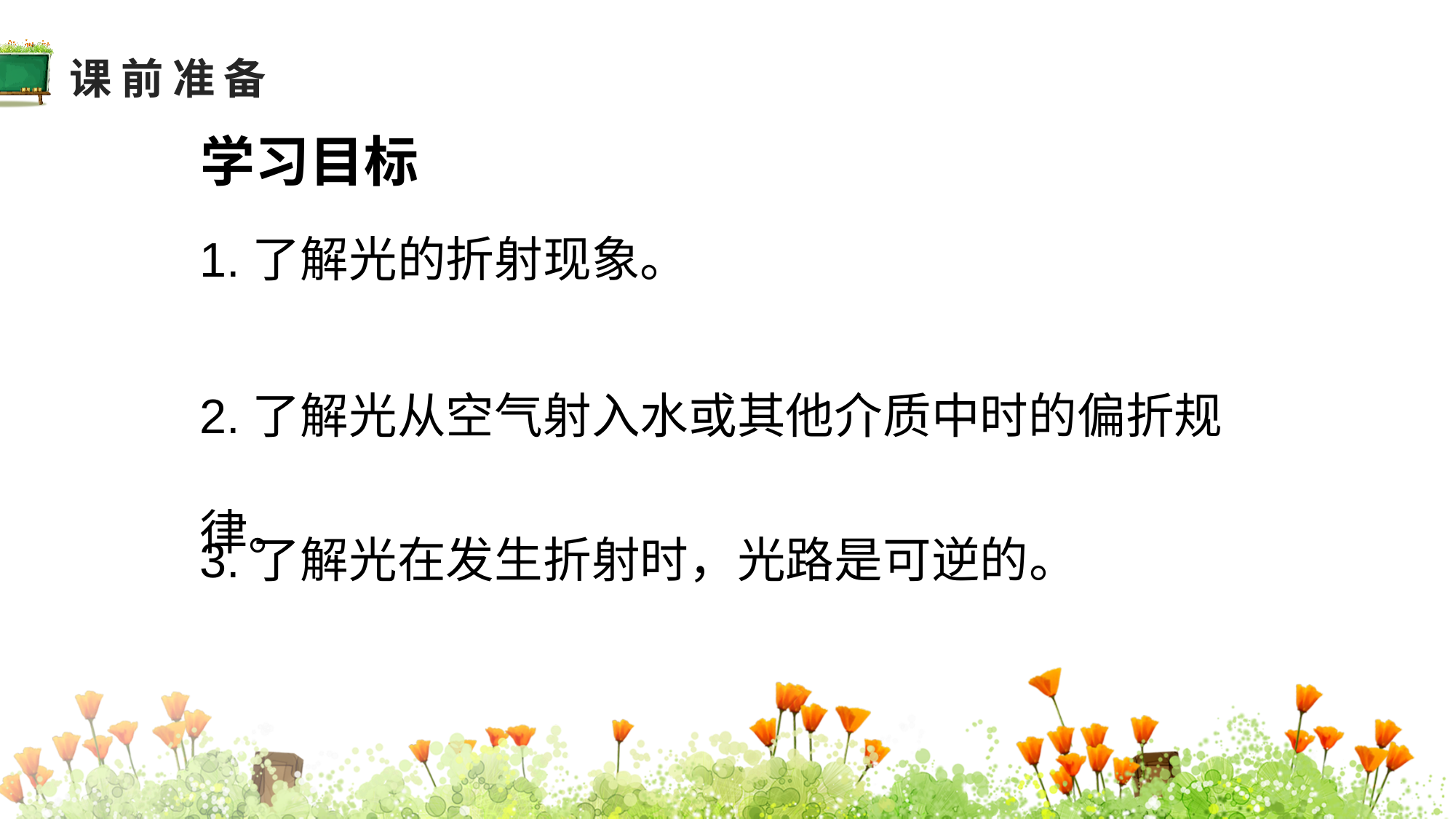

课前准备
学习目标
1.了解光的折射现象。
教学分析
2.了解光从空气射入水或其他介质中时的偏折规律。

3.了解光在发生折射时，光路是可逆的。